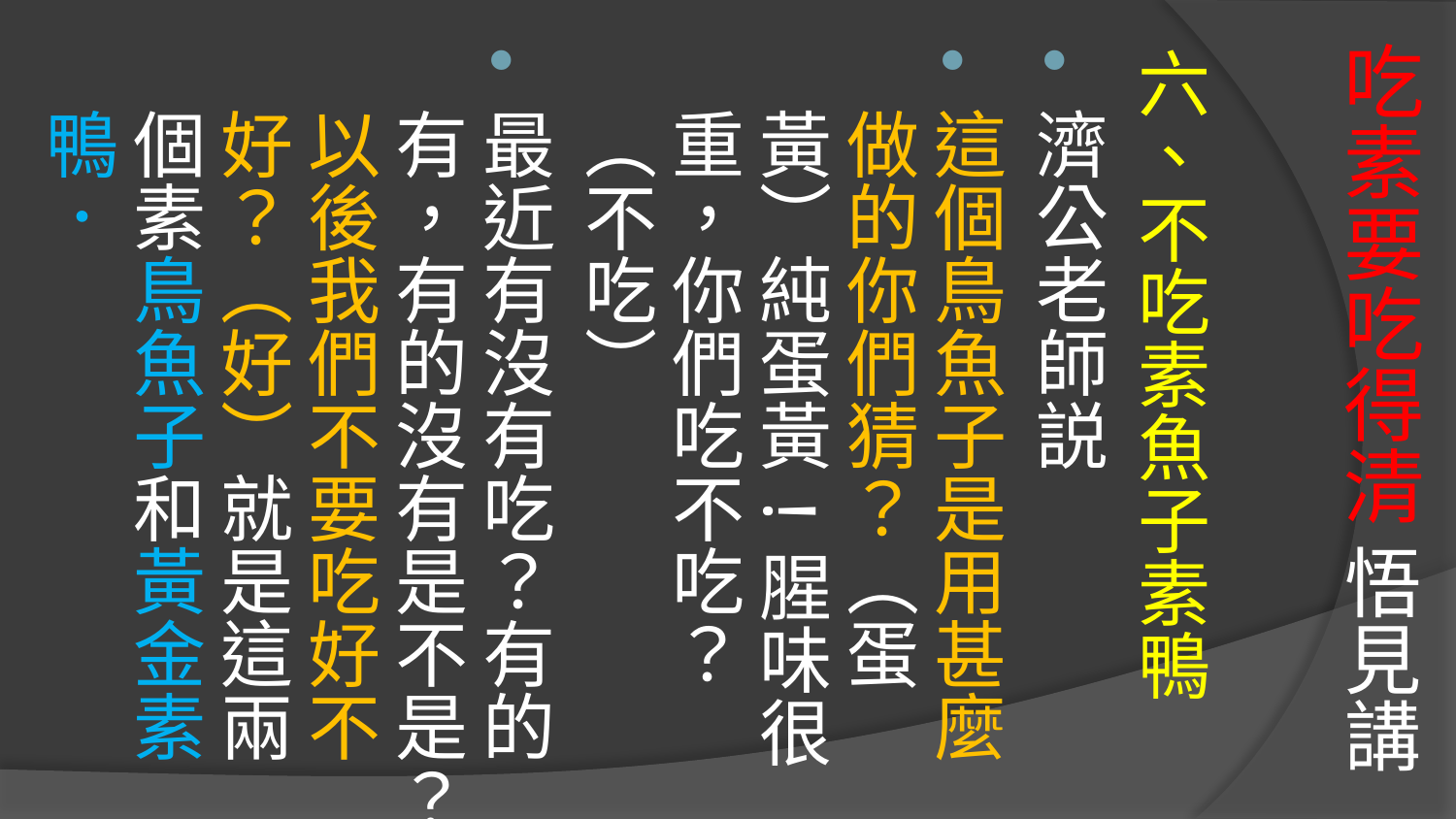

# 吃素要吃得清 悟見講
六、不吃素魚子素鴨
濟公老師説
這個鳥魚子是用甚麼做的你們猜？（蛋黃）純蛋黃!腥味很重，你們吃不吃？（不吃）
最近有沒有吃？有的有，有的沒有是不是？以後我們不要吃好不好？（好）就是這兩個素鳥魚子和黃金素鴨．